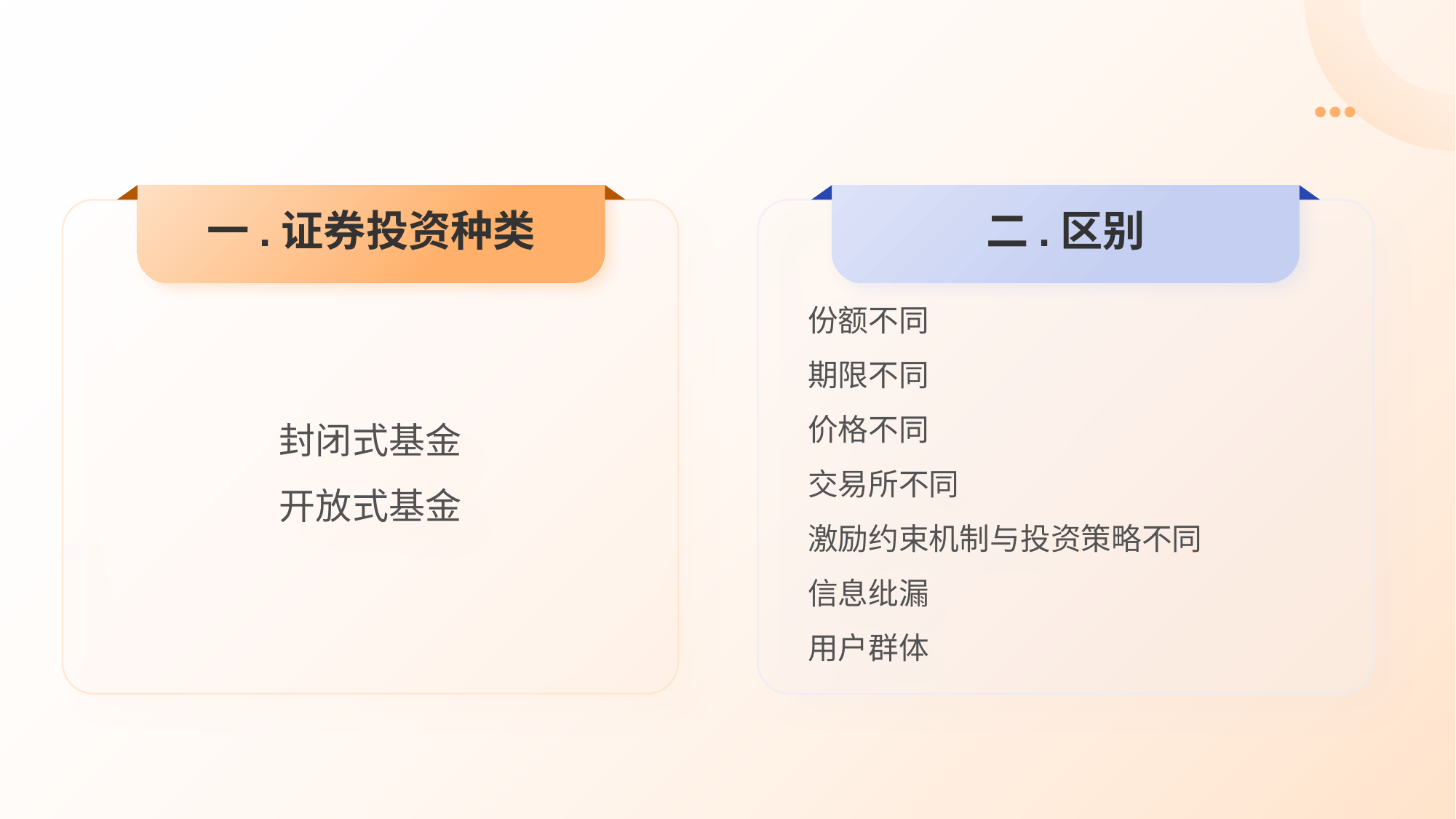

一.证券投资种类

二.区别

封闭式基金
开放式基金

份额不同
期限不同
价格不同
交易所不同
激励约束机制与投资策略不同
信息纰漏
用户群体